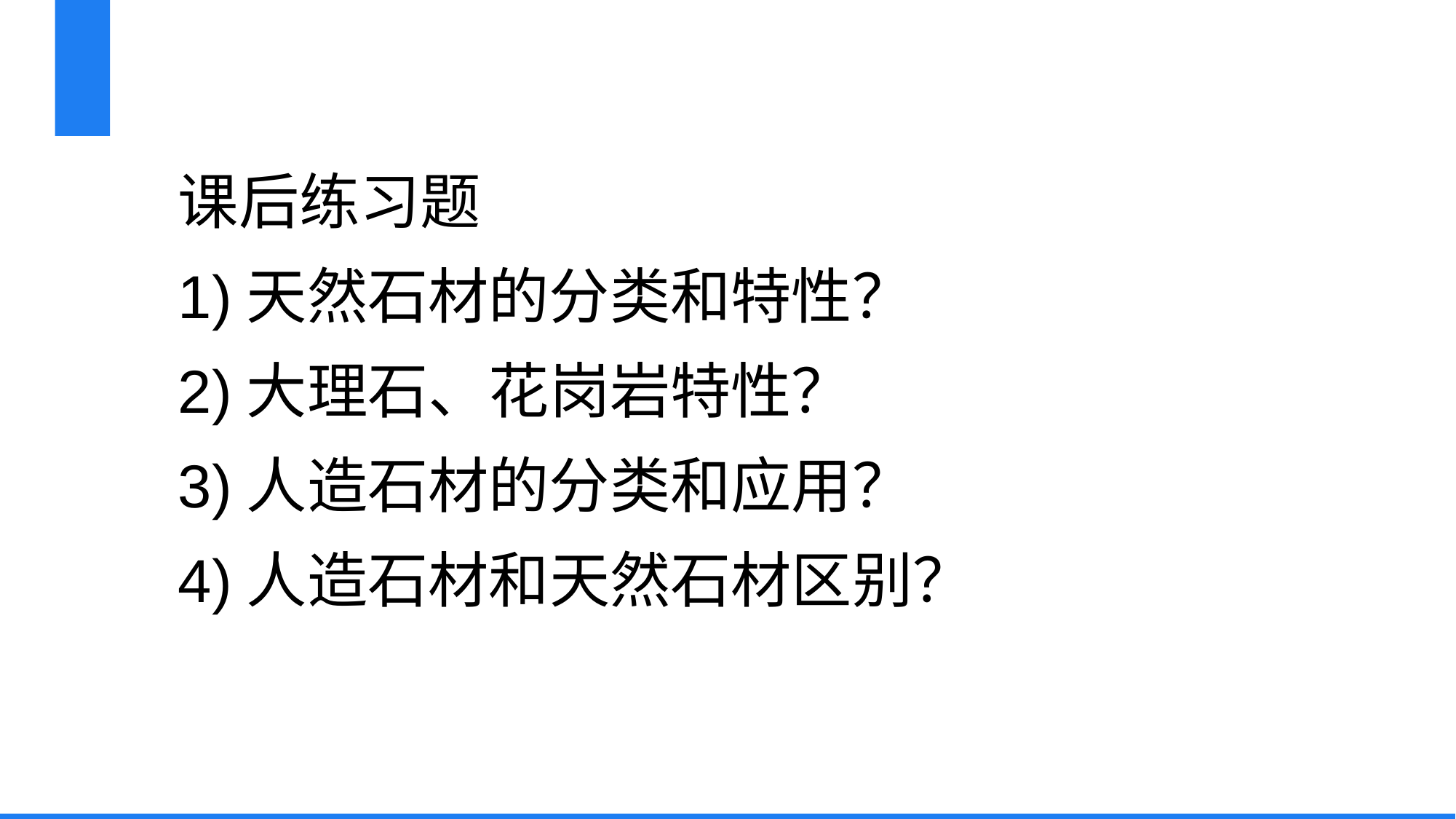

课后练习题
1)天然石材的分类和特性？
2)大理石、花岗岩特性？
3)人造石材的分类和应用？
4)人造石材和天然石材区别？